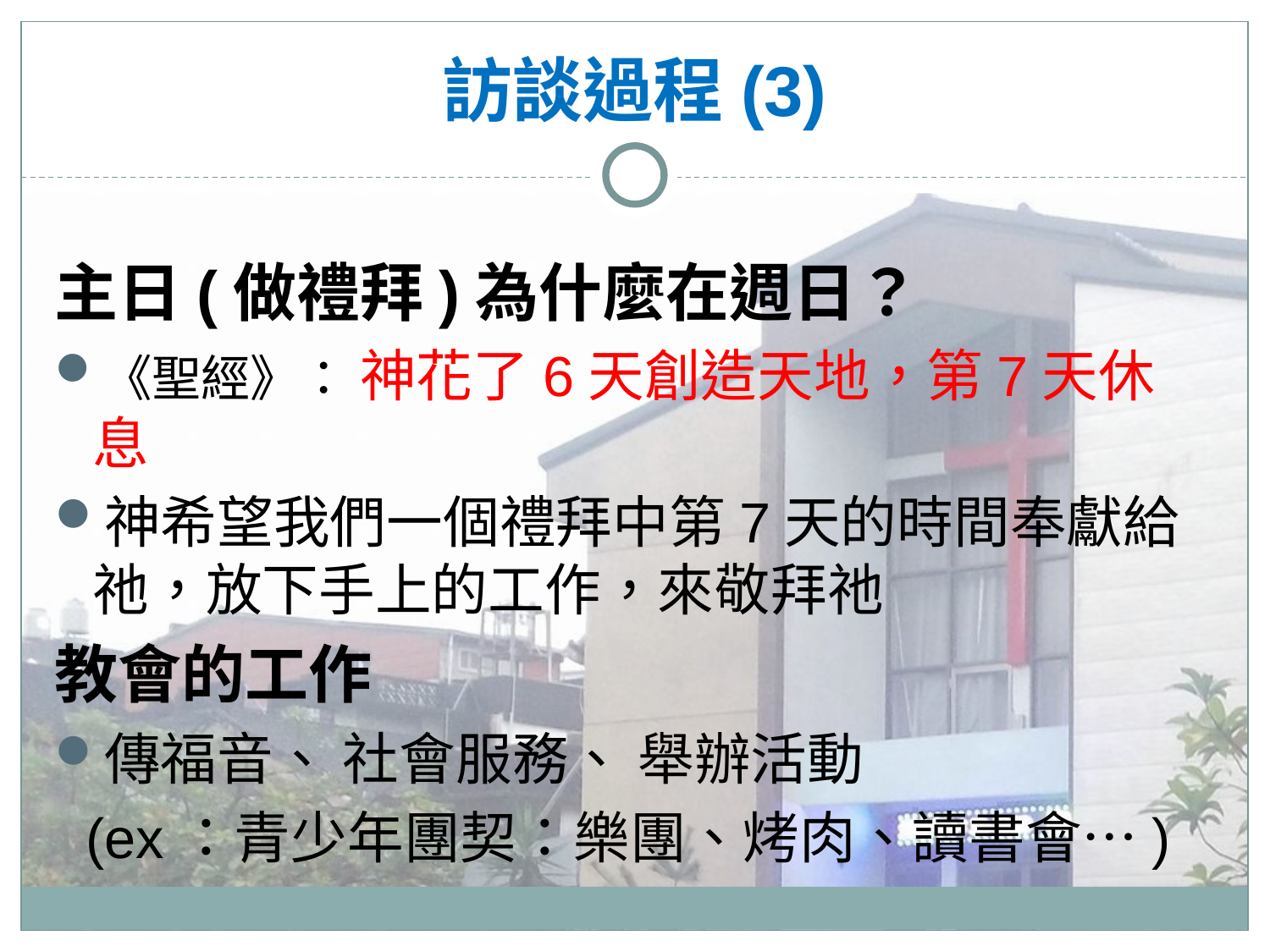

# 訪談過程(3)
主日(做禮拜)為什麼在週日？
《聖經》： 神花了6天創造天地，第7天休息
神希望我們一個禮拜中第7天的時間奉獻給祂，放下手上的工作，來敬拜祂
教會的工作
傳福音、 社會服務、 舉辦活動
  (ex：青少年團契：樂團、烤肉、讀書會…)